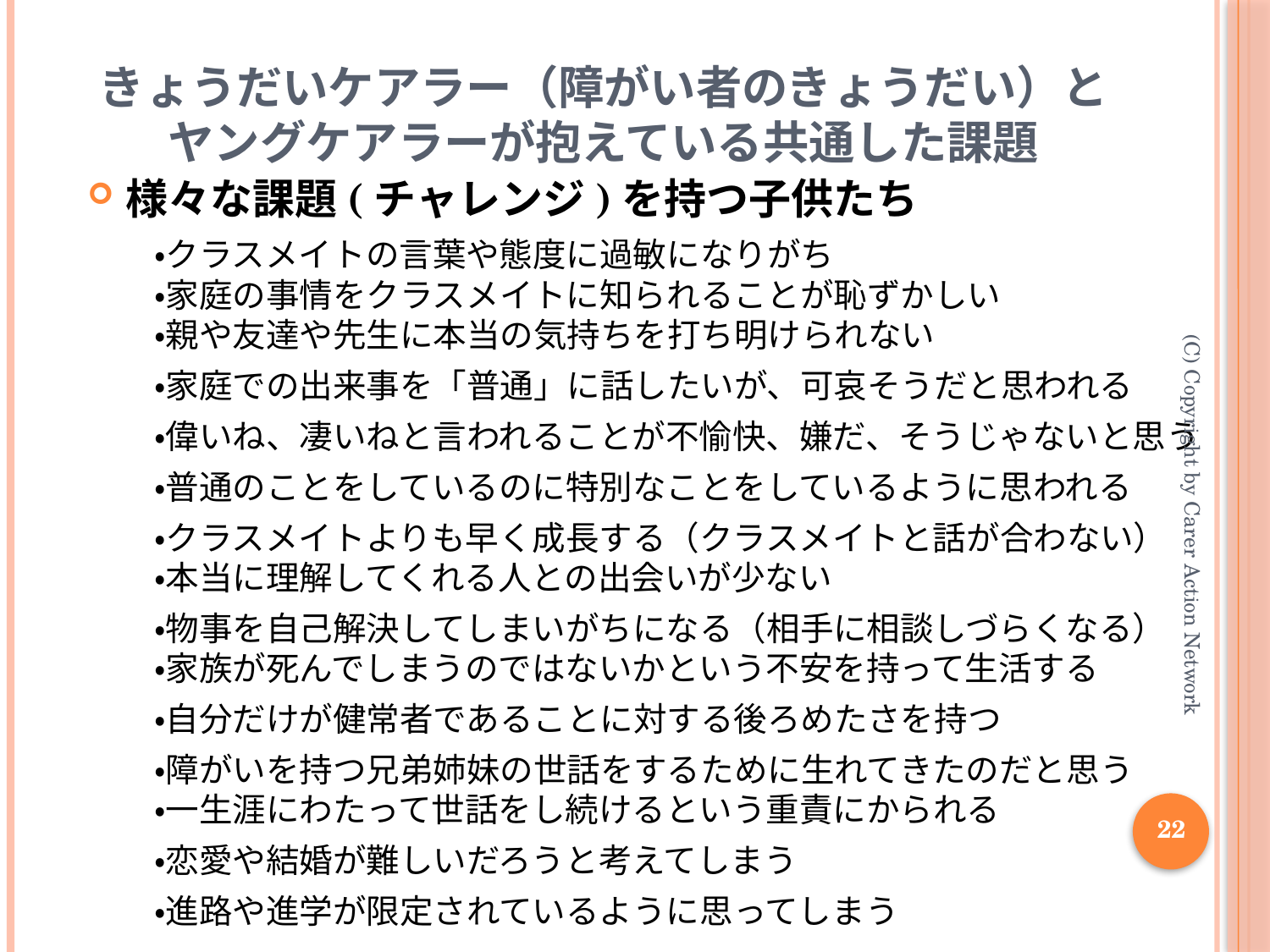

# きょうだいケアラー（障がい者のきょうだい）と ヤングケアラーが抱えている共通した課題
様々な課題(チャレンジ)を持つ子供たち
　　・クラスメイトの言葉や態度に過敏になりがち
　　・家庭の事情をクラスメイトに知られることが恥ずかしい
　　・親や友達や先生に本当の気持ちを打ち明けられない
　　・家庭での出来事を「普通」に話したいが、可哀そうだと思われる
　　・偉いね、凄いねと言われることが不愉快、嫌だ、そうじゃないと思う
　　・普通のことをしているのに特別なことをしているように思われる
　　・クラスメイトよりも早く成長する（クラスメイトと話が合わない）
　　・本当に理解してくれる人との出会いが少ない
　　・物事を自己解決してしまいがちになる（相手に相談しづらくなる）
　　・家族が死んでしまうのではないかという不安を持って生活する
　　・自分だけが健常者であることに対する後ろめたさを持つ
　　・障がいを持つ兄弟姉妹の世話をするために生れてきたのだと思う
　　・一生涯にわたって世話をし続けるという重責にかられる
　　・恋愛や結婚が難しいだろうと考えてしまう
　　・進路や進学が限定されているように思ってしまう
(C) Copyright by Carer Action Network
22